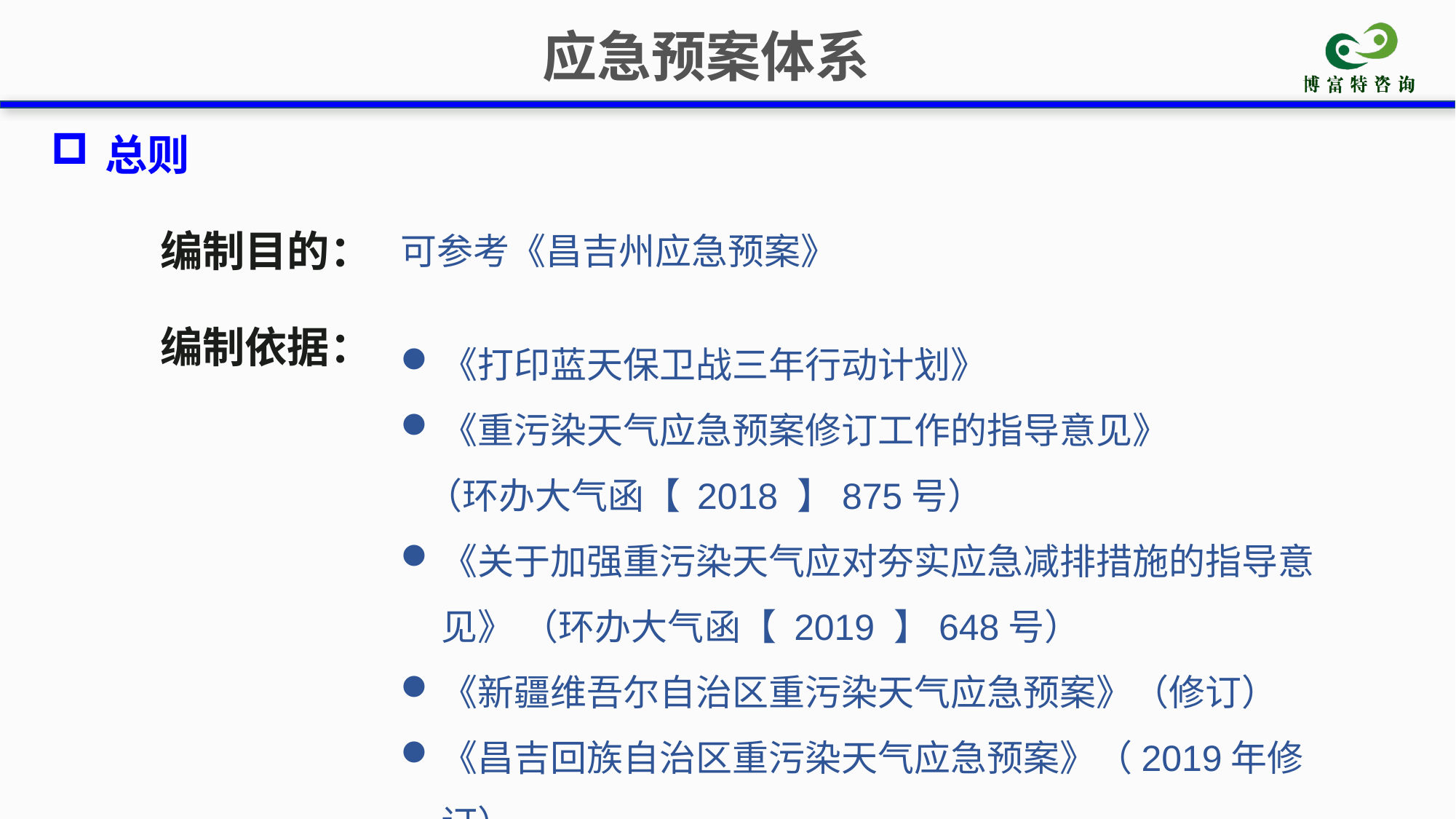

应急预案体系

总则
编制目的：
可参考《昌吉州应急预案》
编制依据：
《打印蓝天保卫战三年行动计划》
《重污染天气应急预案修订工作的指导意见》
  （环办大气函【 2018 】875号）
《关于加强重污染天气应对夯实应急减排措施的指导意见》 （环办大气函【 2019 】648号）
《新疆维吾尔自治区重污染天气应急预案》（修订）
《昌吉回族自治区重污染天气应急预案》（2019年修订）